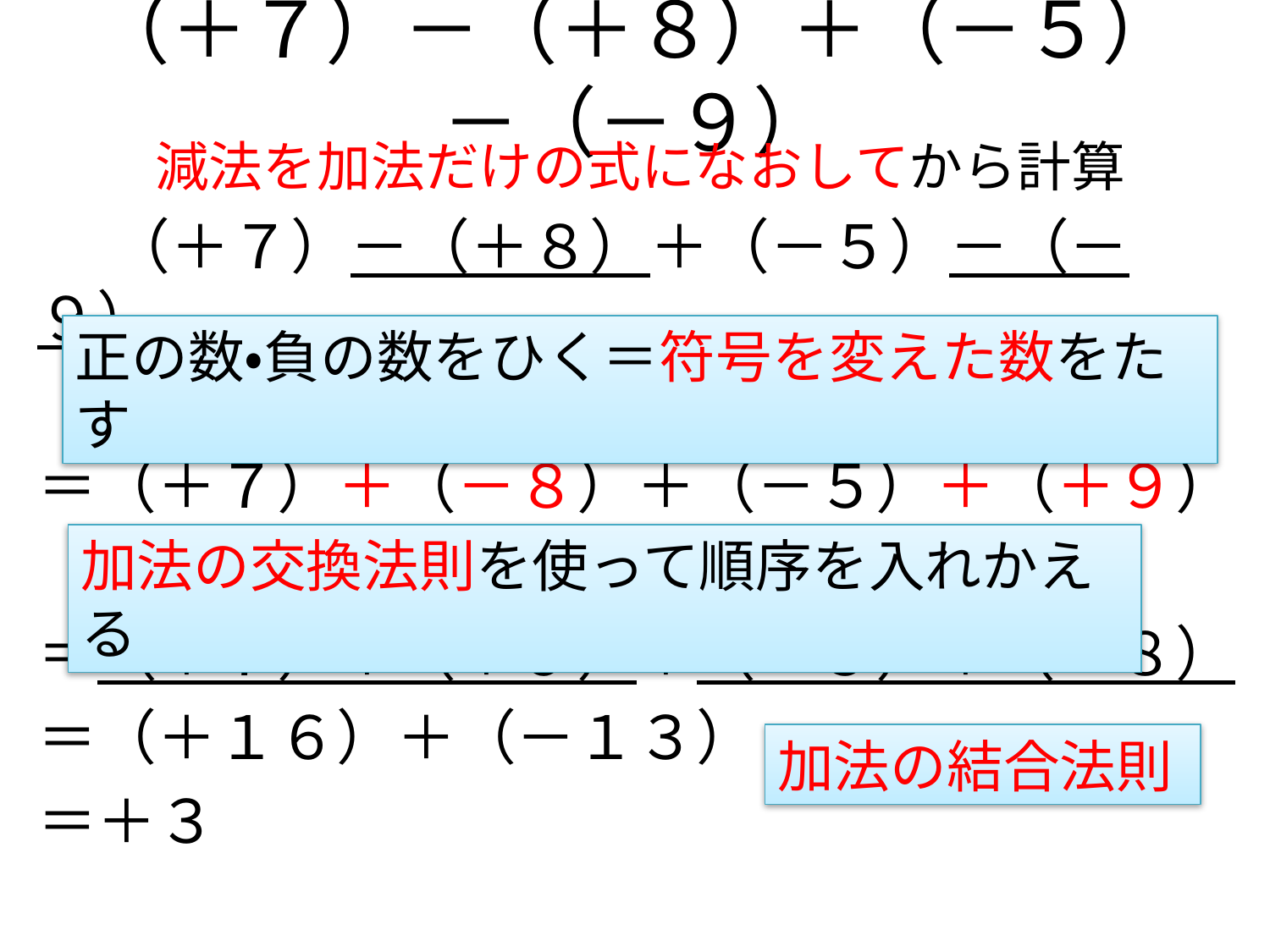

# （＋７）－（＋８）＋（－５）－（－９）
減法を加法だけの式になおしてから計算
　 （＋７）－（＋８）＋（－５）－（－９）

＝（＋７）＋（－８）＋（－５）＋（＋９）

＝（＋７）＋（＋９）＋（－５）＋（－８）
＝（＋１６）＋（－１３）
＝＋３
正の数・負の数をひく＝符号を変えた数をたす
加法の交換法則を使って順序を入れかえる
加法の結合法則